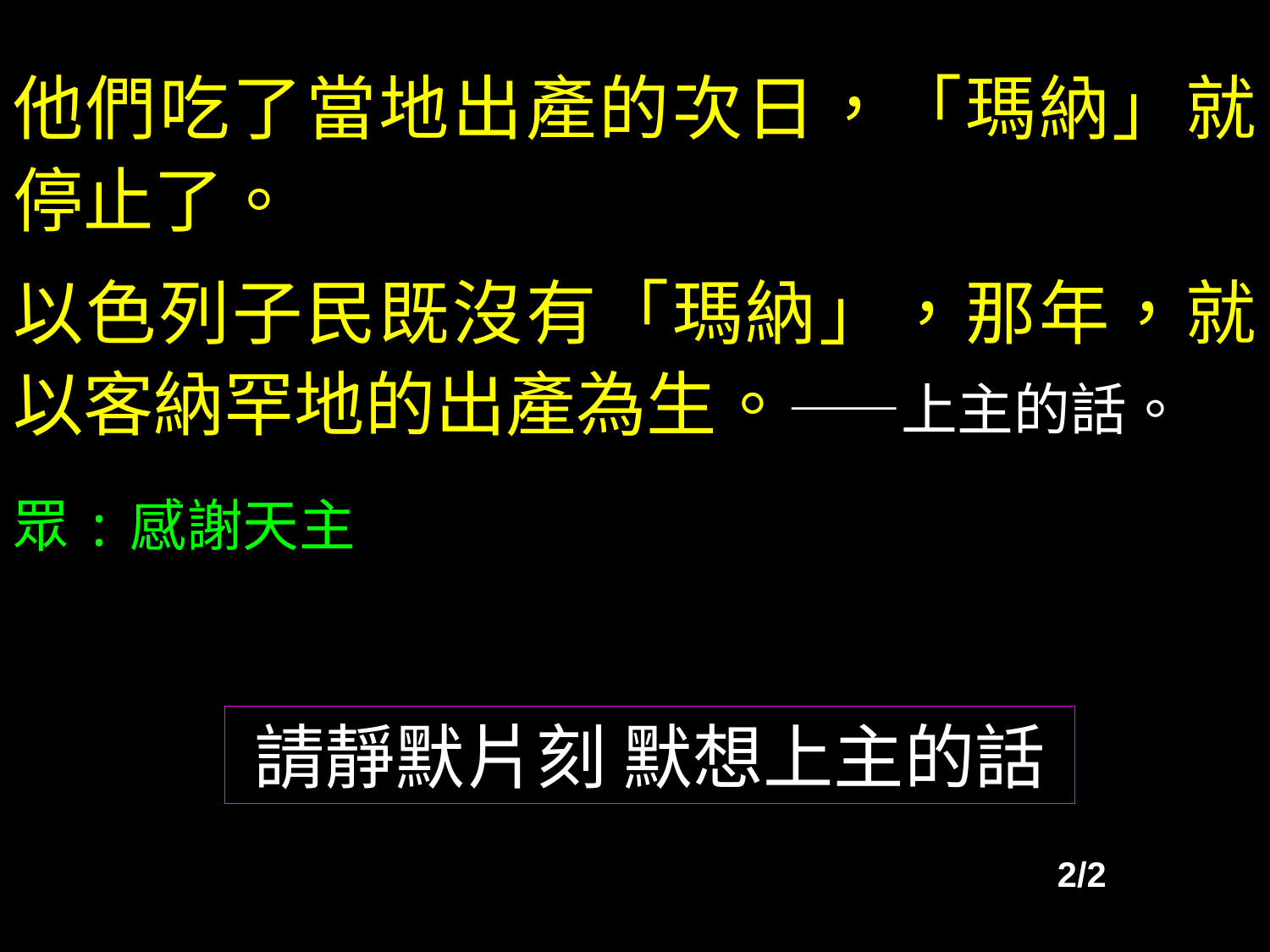

他們吃了當地出產的次日，「瑪納」就停止了。
以色列子民既沒有「瑪納」，那年，就以客納罕地的出產為生。——上主的話。
眾:感謝天主

請靜默片刻 默想上主的話
2/2